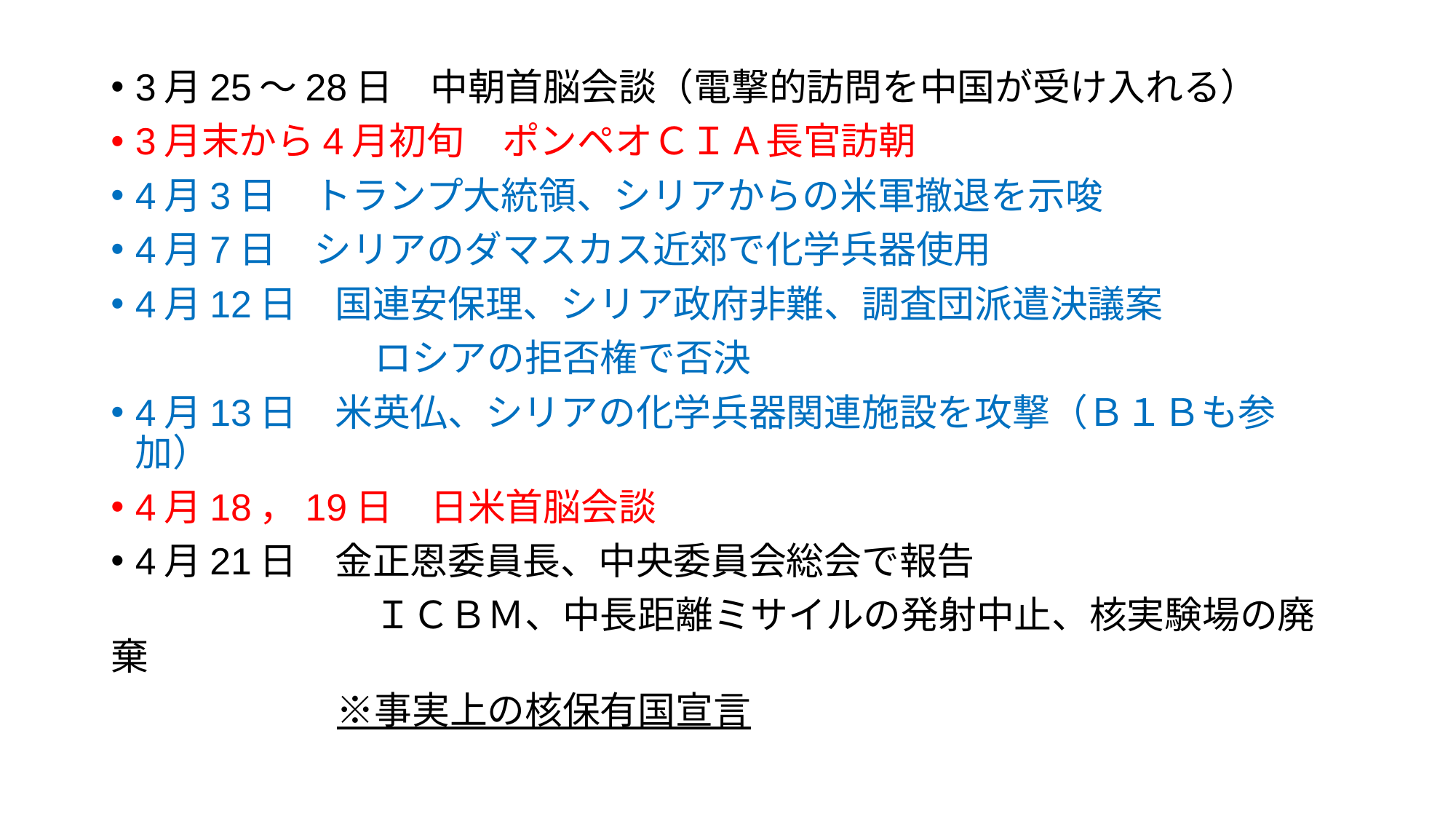

3月25～28日　中朝首脳会談（電撃的訪問を中国が受け入れる）
3月末から4月初旬　ポンペオＣＩＡ長官訪朝
4月3日　トランプ大統領、シリアからの米軍撤退を示唆
4月7日　シリアのダマスカス近郊で化学兵器使用
4月12日　国連安保理、シリア政府非難、調査団派遣決議案
　　　　　　　ロシアの拒否権で否決
4月13日　米英仏、シリアの化学兵器関連施設を攻撃（Ｂ１Ｂも参加）
4月18，19日　日米首脳会談
4月21日　金正恩委員長、中央委員会総会で報告
　　　　　　　ＩＣＢＭ、中長距離ミサイルの発射中止、核実験場の廃棄
　　　　　　※事実上の核保有国宣言